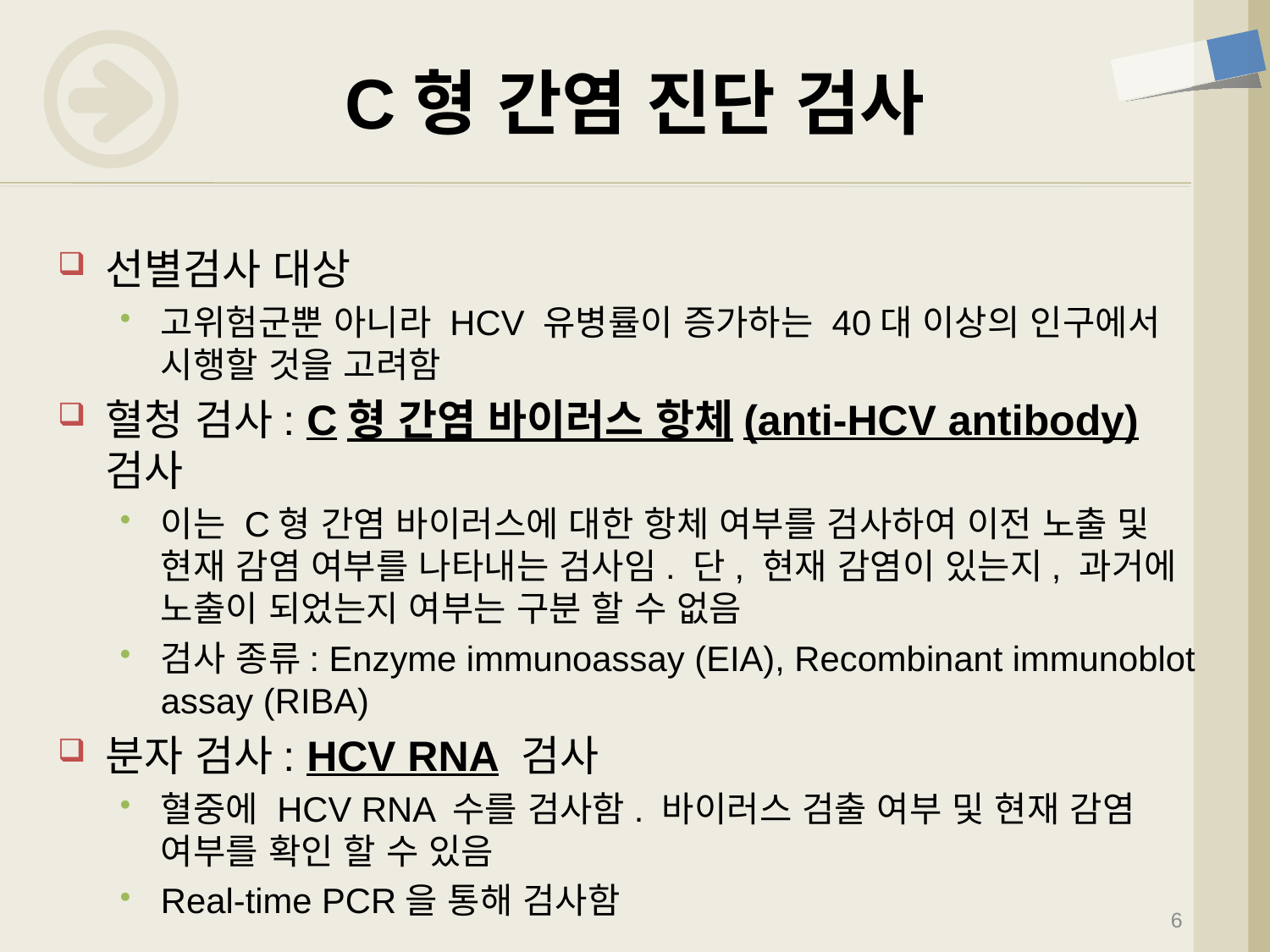

# C형 간염 진단 검사
선별검사 대상
고위험군뿐 아니라 HCV 유병률이 증가하는 40대 이상의 인구에서  시행할 것을 고려함
혈청 검사: C형 간염 바이러스 항체(anti-HCV antibody) 검사
이는 C형 간염 바이러스에 대한 항체 여부를 검사하여 이전 노출 및 현재 감염 여부를 나타내는 검사임. 단, 현재 감염이 있는지, 과거에 노출이 되었는지 여부는 구분 할 수 없음
검사 종류: Enzyme immunoassay (EIA), Recombinant immunoblot assay (RIBA)
분자 검사: HCV RNA 검사
혈중에 HCV RNA 수를 검사함. 바이러스 검출 여부 및 현재 감염 여부를 확인 할 수 있음
Real-time PCR을 통해 검사함

6